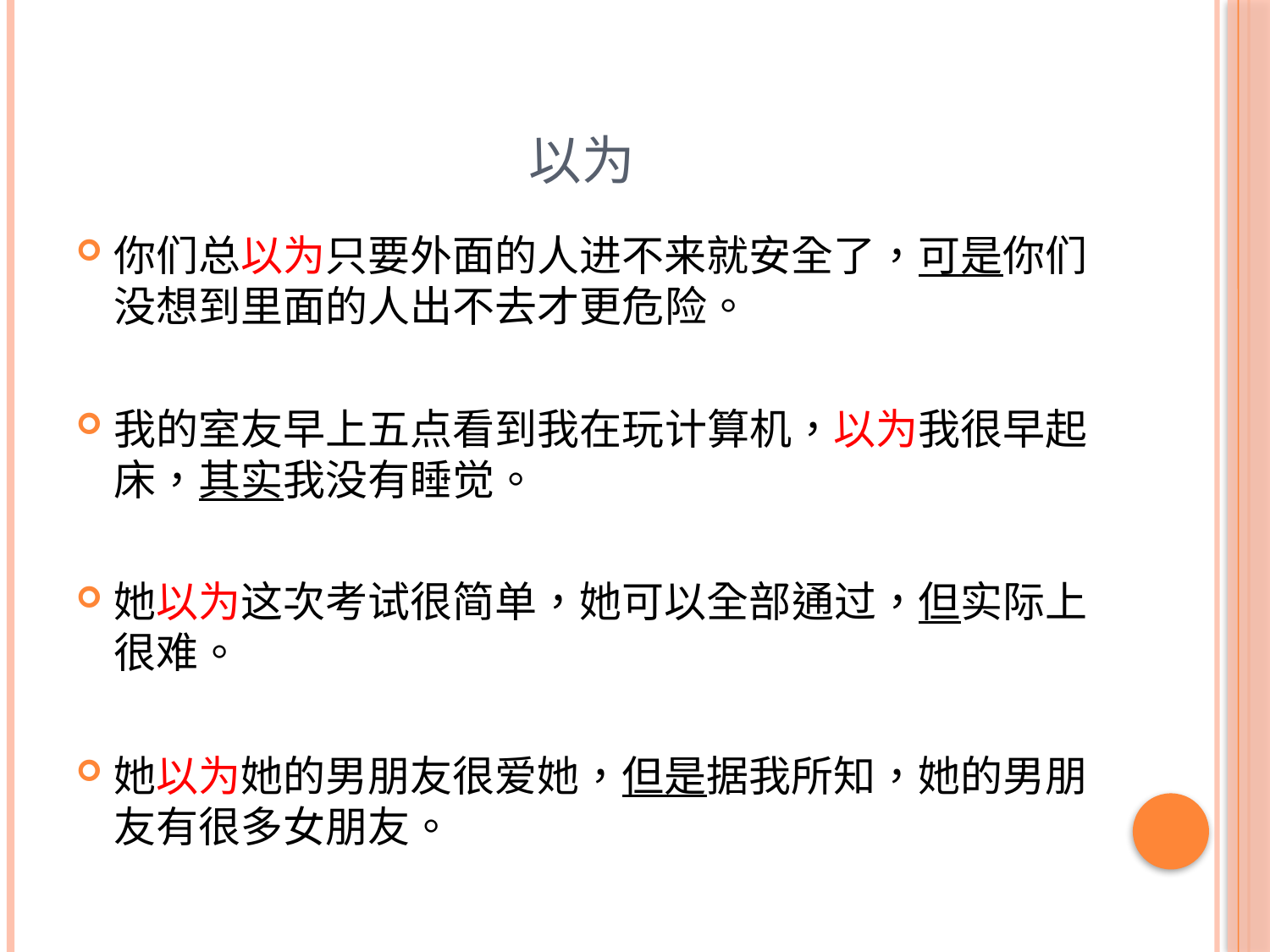

# 以为
你们总以为只要外面的人进不来就安全了，可是你们没想到里面的人出不去才更危险。

我的室友早上五点看到我在玩计算机，以为我很早起床，其实我没有睡觉。

她以为这次考试很简单，她可以全部通过，但实际上很难。

她以为她的男朋友很爱她，但是据我所知，她的男朋友有很多女朋友。